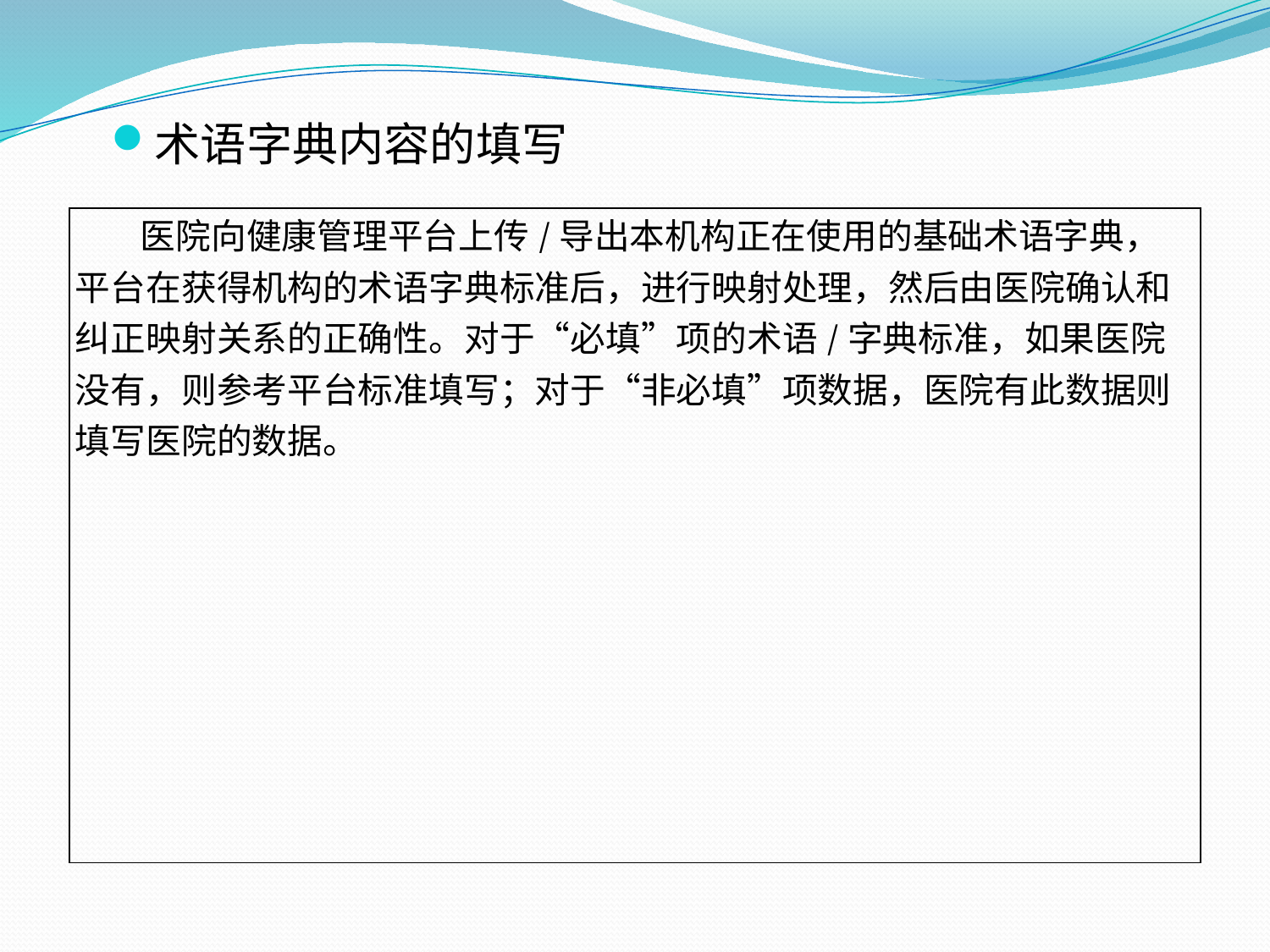

术语字典内容的填写
| 医院向健康管理平台上传/导出本机构正在使用的基础术语字典，平台在获得机构的术语字典标准后，进行映射处理，然后由医院确认和纠正映射关系的正确性。对于“必填”项的术语/字典标准，如果医院没有，则参考平台标准填写；对于“非必填”项数据，医院有此数据则填写医院的数据。 |
| --- |